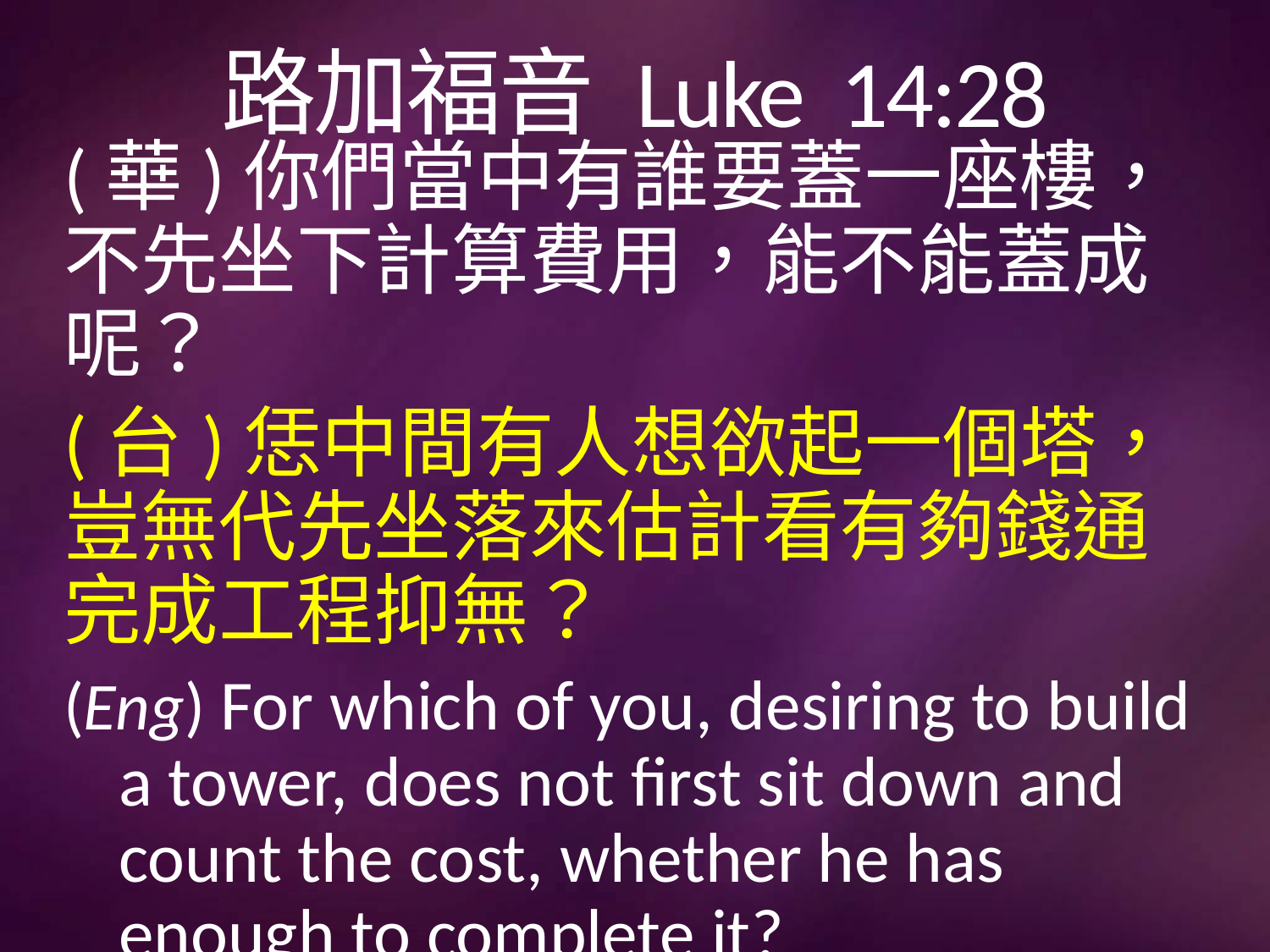

# 路加福音 Luke  14:28
(華)你們當中有誰要蓋一座樓，不先坐下計算費用，能不能蓋成呢？
(台)恁中間有人想欲起一個塔，豈無代先坐落來估計看有夠錢通完成工程抑無？
(Eng) For which of you, desiring to build a tower, does not first sit down and count the cost, whether he has enough to complete it?